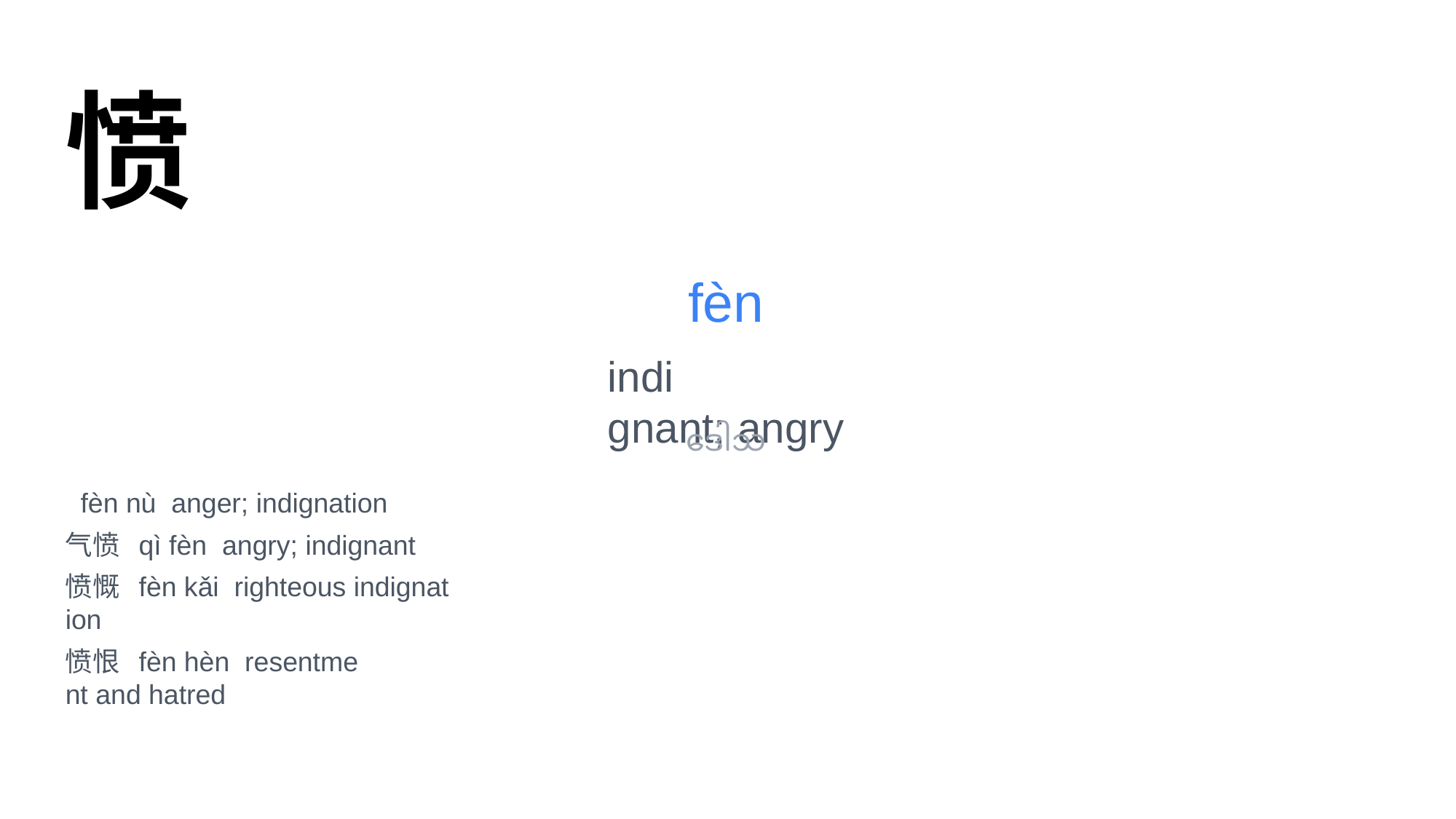

愤
fèn
indi
gnant; angry
ဒေါသ
  fèn nù  anger; indignation
气愤  qì fèn  angry; indignant
愤慨  fèn kǎi  righteous indignat
ion
愤恨  fèn hèn  resentme
nt and hatred